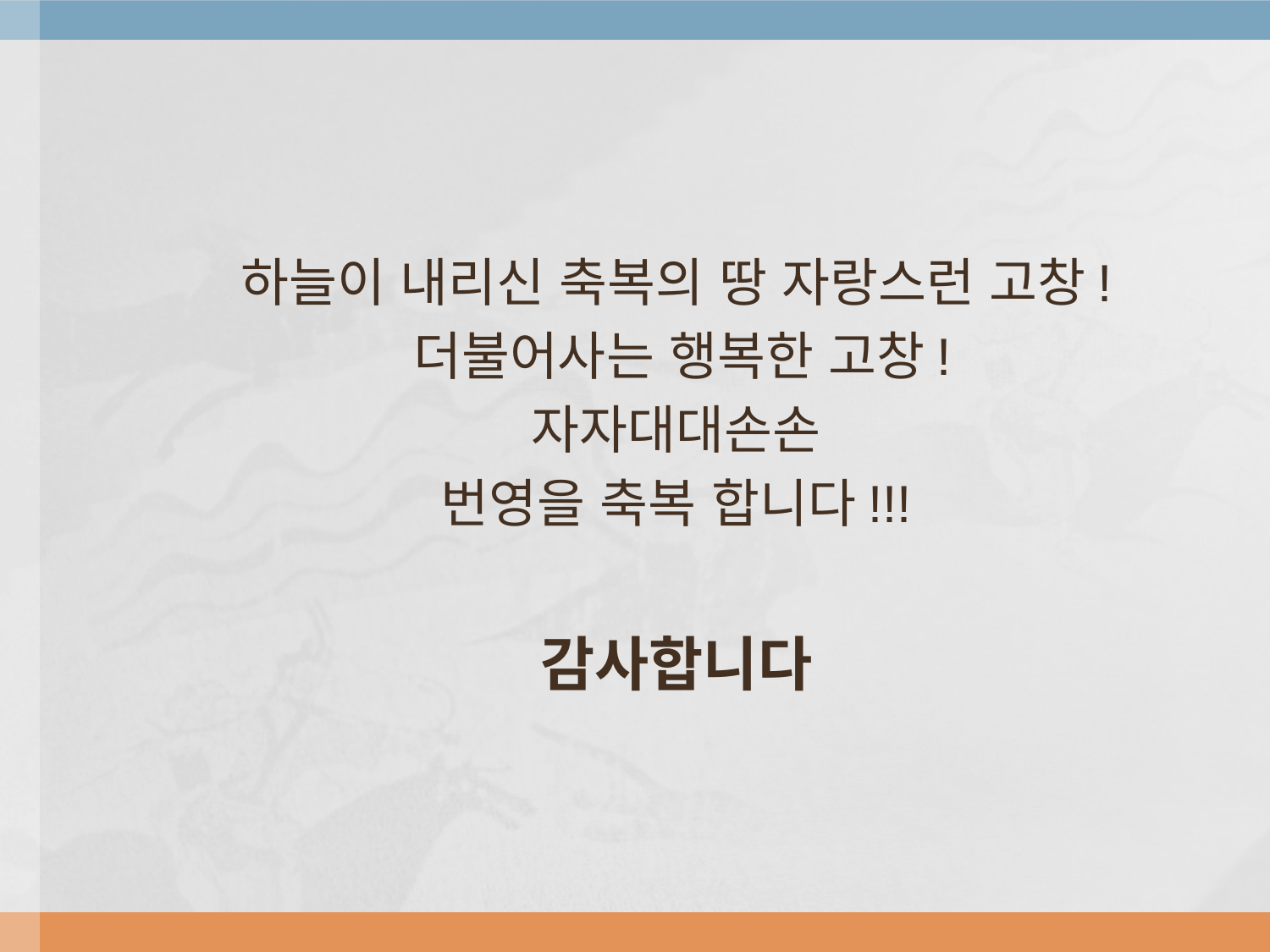

하늘이 내리신 축복의 땅 자랑스런 고창!
 더불어사는 행복한 고창!
자자대대손손
번영을 축복 합니다!!!

감사합니다